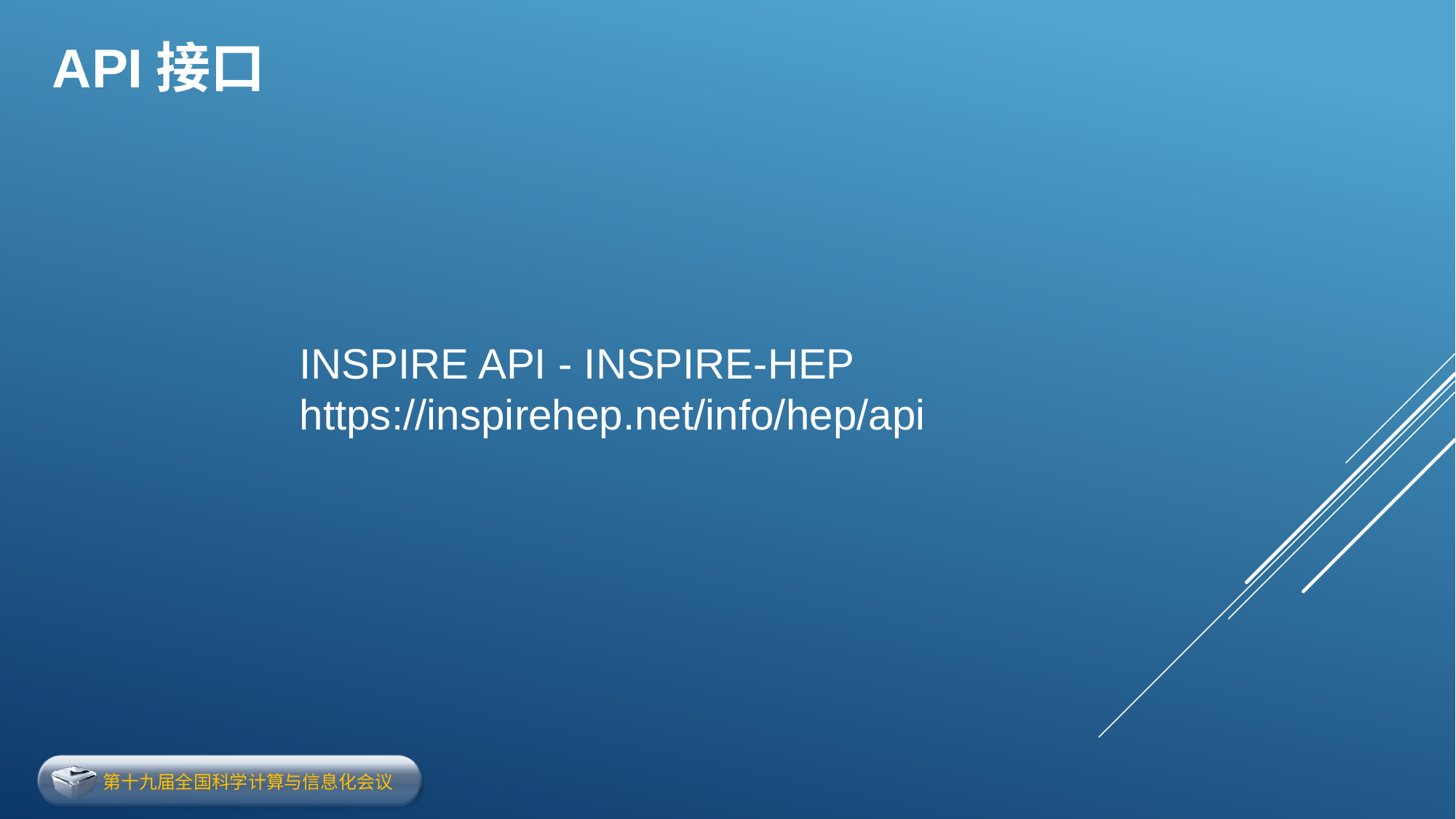

# API接口
INSPIRE API - INSPIRE-HEP  https://inspirehep.net/info/hep/api